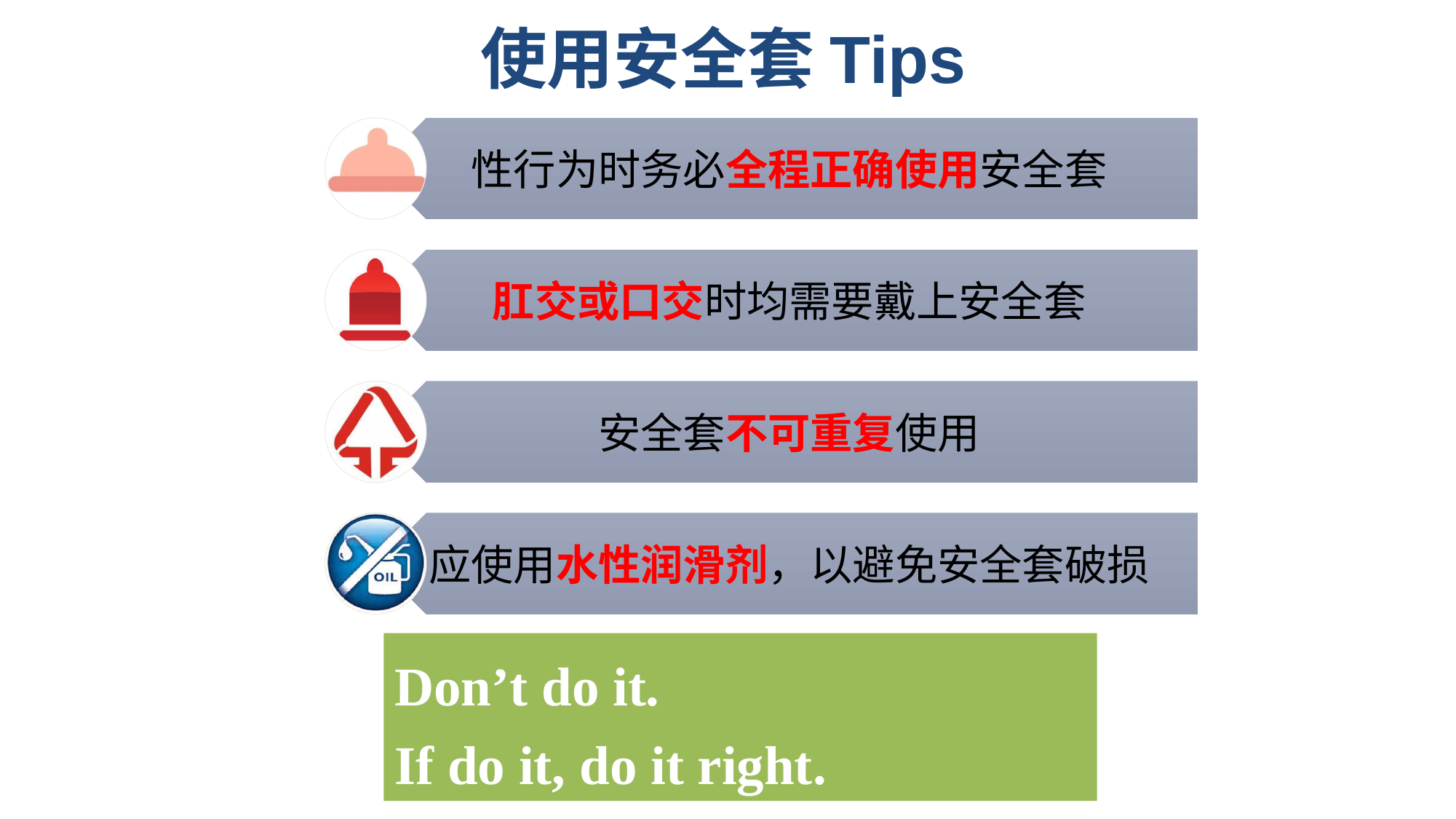

# 使用安全套Tips
性行为时务必全程正确使用安全套
肛交或口交时均需要戴上安全套
安全套不可重复使用
应使用水性润滑剂，以避免安全套破损
Don’t do it.
If do it, do it right.